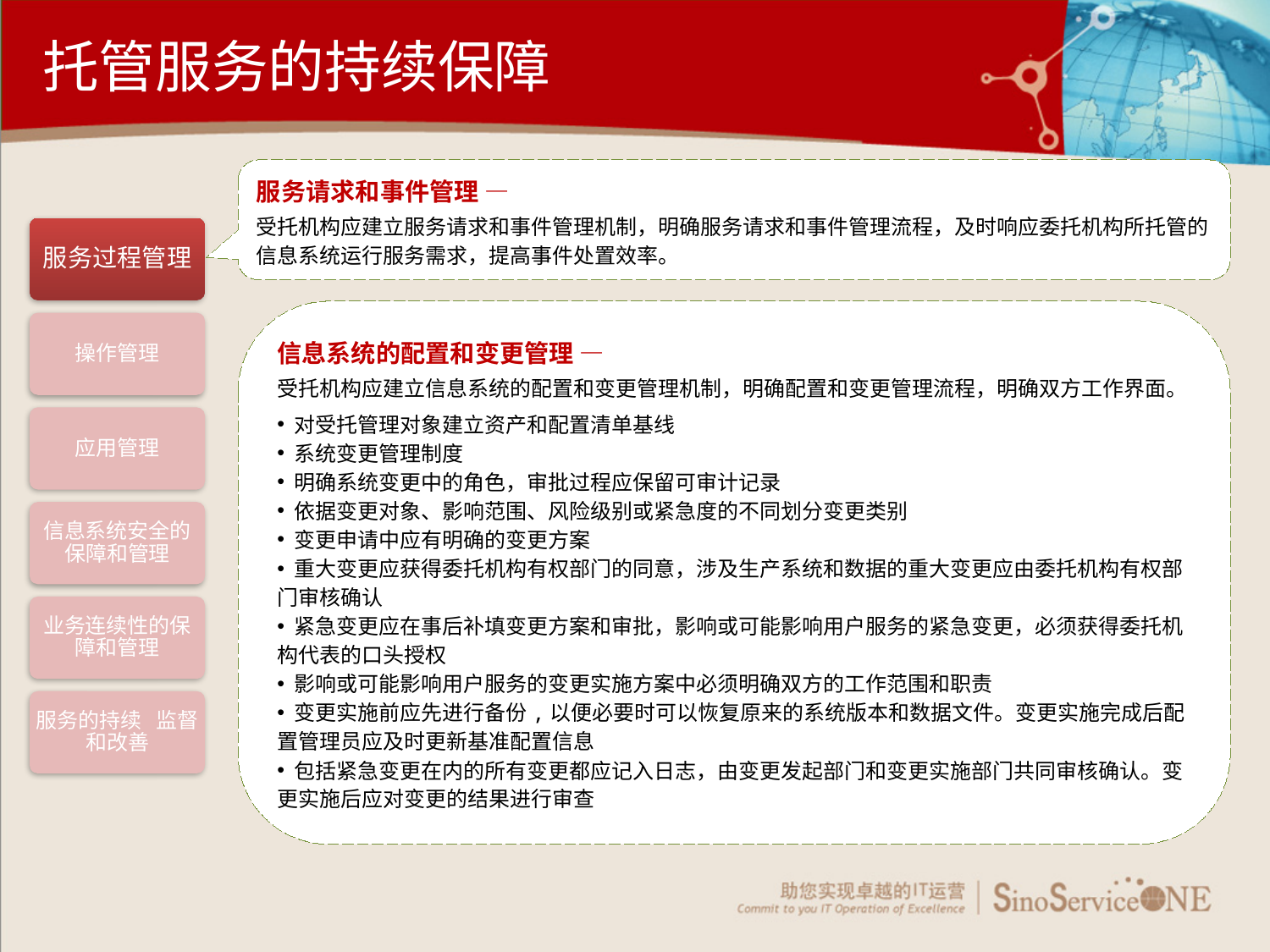

托管服务的持续保障
服务请求和事件管理 —
受托机构应建立服务请求和事件管理机制，明确服务请求和事件管理流程，及时响应委托机构所托管的信息系统运行服务需求，提高事件处置效率。

服务过程管理

操作管理

应用管理

信息系统安全的保障和管理

业务连续性的保障和管理

服务的持续   监督和改善
信息系统的配置和变更管理 —
受托机构应建立信息系统的配置和变更管理机制，明确配置和变更管理流程，明确双方工作界面。
 对受托管理对象建立资产和配置清单基线
 系统变更管理制度
 明确系统变更中的角色，审批过程应保留可审计记录
 依据变更对象、影响范围、风险级别或紧急度的不同划分变更类别
 变更申请中应有明确的变更方案
 重大变更应获得委托机构有权部门的同意，涉及生产系统和数据的重大变更应由委托机构有权部门审核确认
 紧急变更应在事后补填变更方案和审批，影响或可能影响用户服务的紧急变更，必须获得委托机构代表的口头授权
 影响或可能影响用户服务的变更实施方案中必须明确双方的工作范围和职责
 变更实施前应先进行备份,以便必要时可以恢复原来的系统版本和数据文件。变更实施完成后配置管理员应及时更新基准配置信息
 包括紧急变更在内的所有变更都应记入日志，由变更发起部门和变更实施部门共同审核确认。变更实施后应对变更的结果进行审查